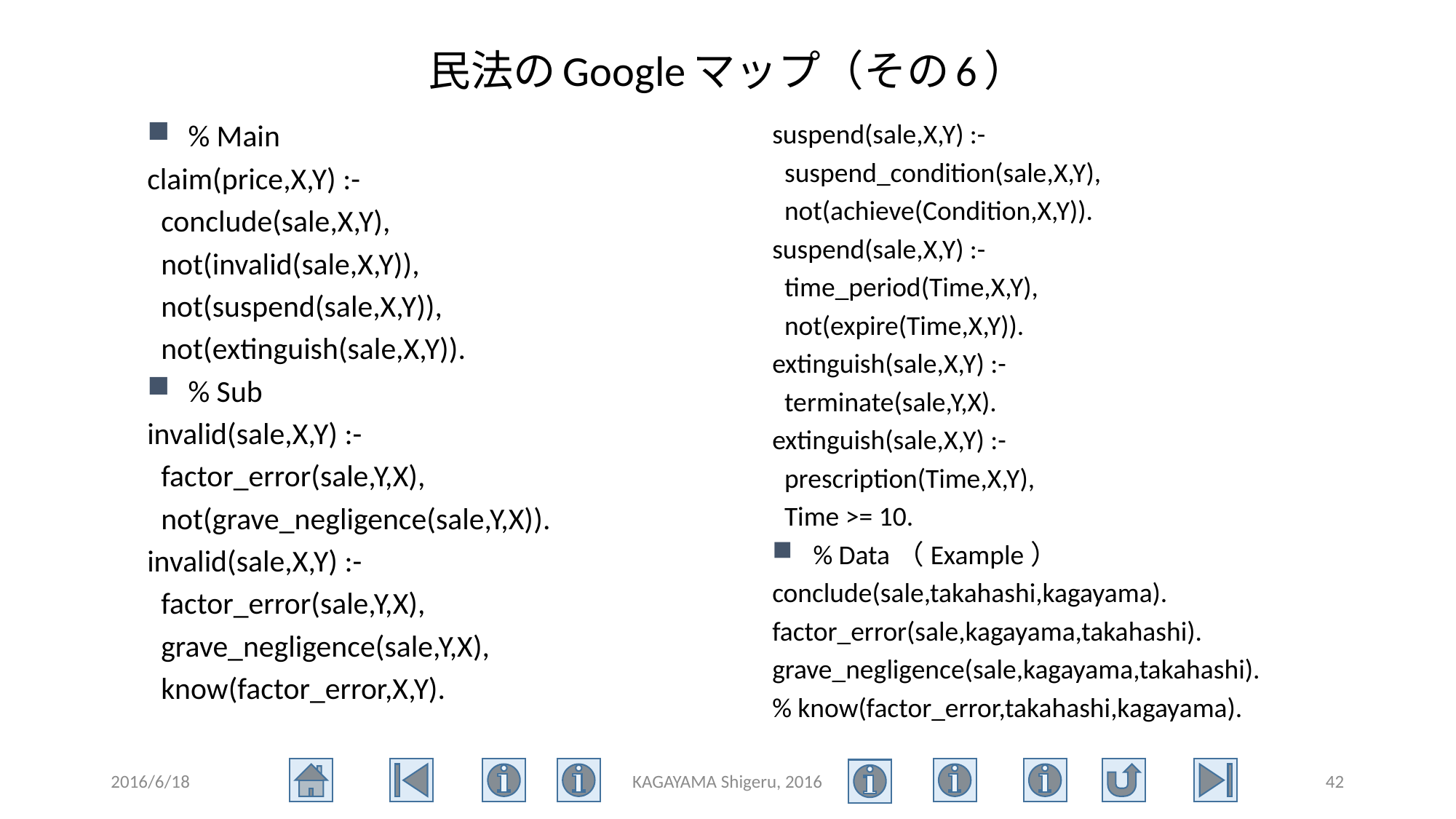

# 民法のGoogleマップ（その6）
% Main
claim(price,X,Y) :-
  conclude(sale,X,Y),
  not(invalid(sale,X,Y)),
  not(suspend(sale,X,Y)),
  not(extinguish(sale,X,Y)).
% Sub
invalid(sale,X,Y) :-
  factor_error(sale,Y,X),
  not(grave_negligence(sale,Y,X)).
invalid(sale,X,Y) :-
  factor_error(sale,Y,X),
  grave_negligence(sale,Y,X),
  know(factor_error,X,Y).

suspend(sale,X,Y) :-
  suspend_condition(sale,X,Y),
  not(achieve(Condition,X,Y)).
suspend(sale,X,Y) :-
  time_period(Time,X,Y),
  not(expire(Time,X,Y)).
extinguish(sale,X,Y) :-
  terminate(sale,Y,X).
extinguish(sale,X,Y) :-
  prescription(Time,X,Y),
  Time >= 10.
% Data（Example）
conclude(sale,takahashi,kagayama).
factor_error(sale,kagayama,takahashi).
grave_negligence(sale,kagayama,takahashi).
% know(factor_error,takahashi,kagayama).

2016/6/18
KAGAYAMA Shigeru, 2016
42